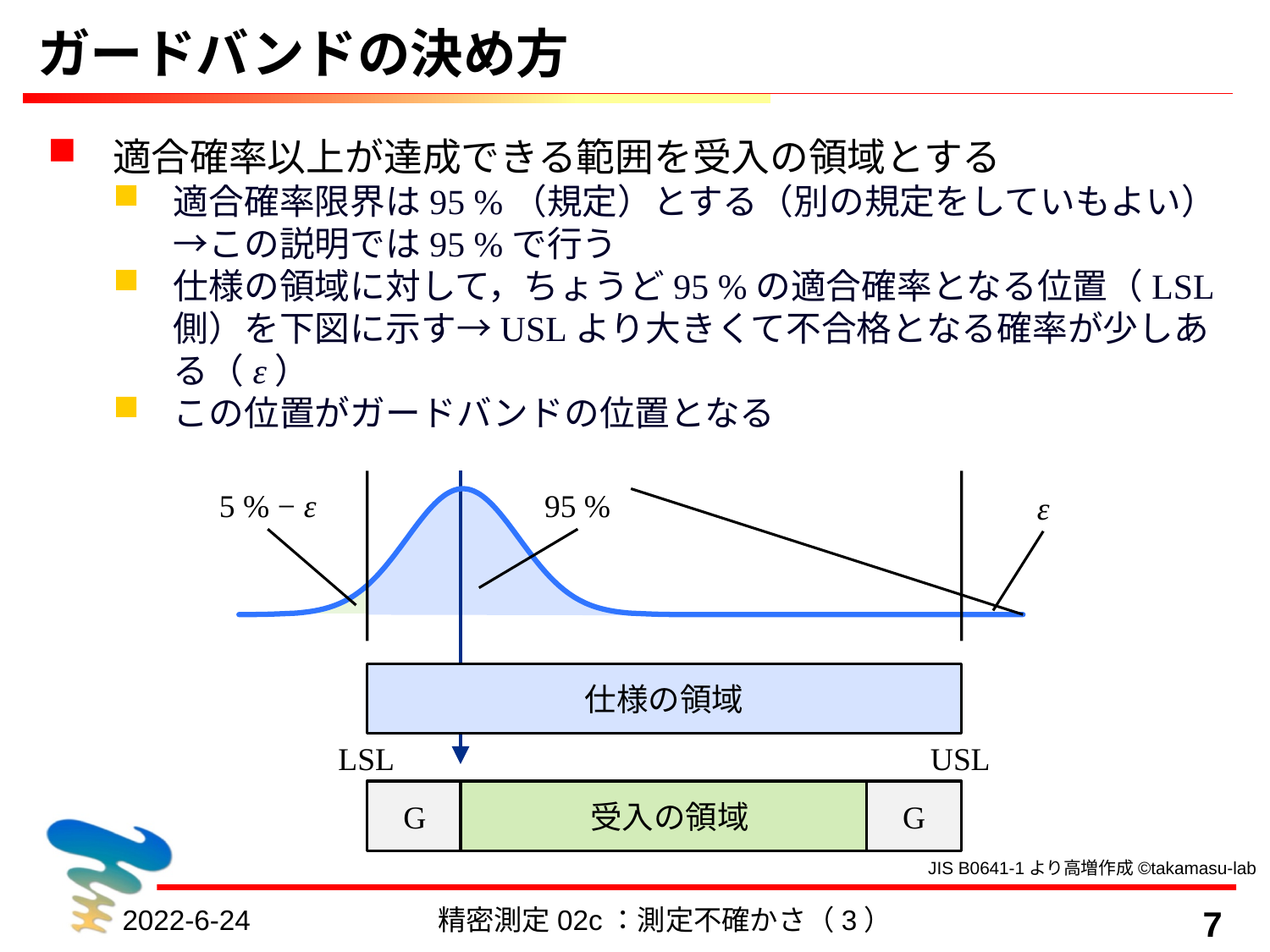

# ガードバンドの決め方
適合確率以上が達成できる範囲を受入の領域とする
適合確率限界は95 %（規定）とする（別の規定をしていもよい）→この説明では95 %で行う
仕様の領域に対して，ちょうど95 %の適合確率となる位置（LSL側）を下図に示す→USLより大きくて不合格となる確率が少しある（ε）
この位置がガードバンドの位置となる
5 % − ε
95 %
ε

仕様の領域
LSL
USL
G
受入の領域
G
JIS B0641-1より高増作成©takamasu-lab
2022-6-24
精密測定02c：測定不確かさ（3）
7